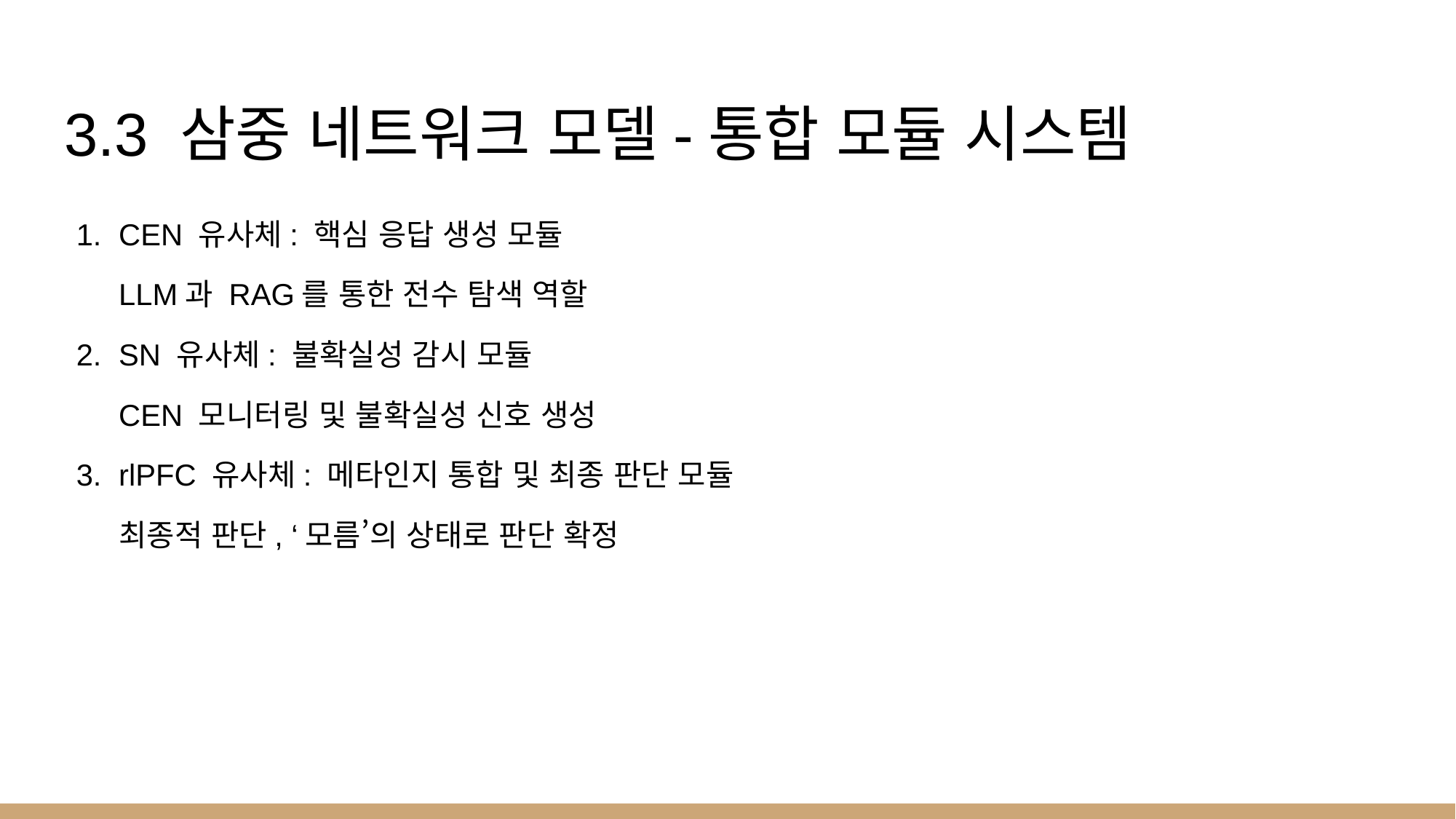

# 3.3 삼중 네트워크 모델-통합 모듈 시스템
CEN 유사체: 핵심 응답 생성 모듈
LLM과 RAG를 통한 전수 탐색 역할
SN 유사체: 불확실성 감시 모듈
CEN 모니터링 및 불확실성 신호 생성
rlPFC 유사체: 메타인지 통합 및 최종 판단 모듈
최종적 판단, ‘모름’의 상태로 판단 확정